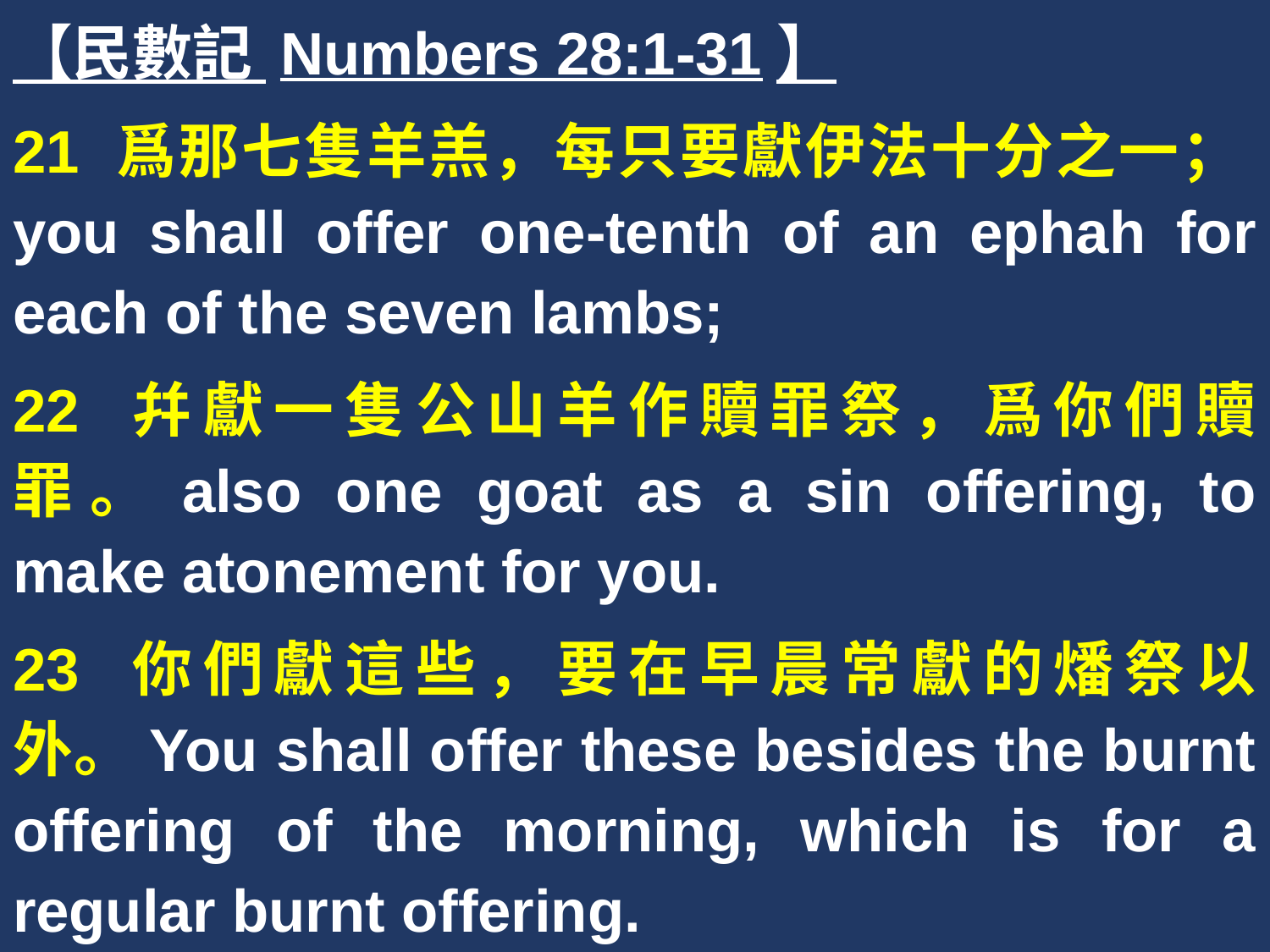

【民數記 Numbers 28:1-31】
21 爲那七隻羊羔，每只要獻伊法十分之一；you shall offer one-tenth of an ephah for each of the seven lambs;
22 幷獻一隻公山羊作贖罪祭，爲你們贖罪。also one goat as a sin offering, to make atonement for you.
23 你們獻這些，要在早晨常獻的燔祭以外。You shall offer these besides the burnt offering of the morning, which is for a regular burnt offering.